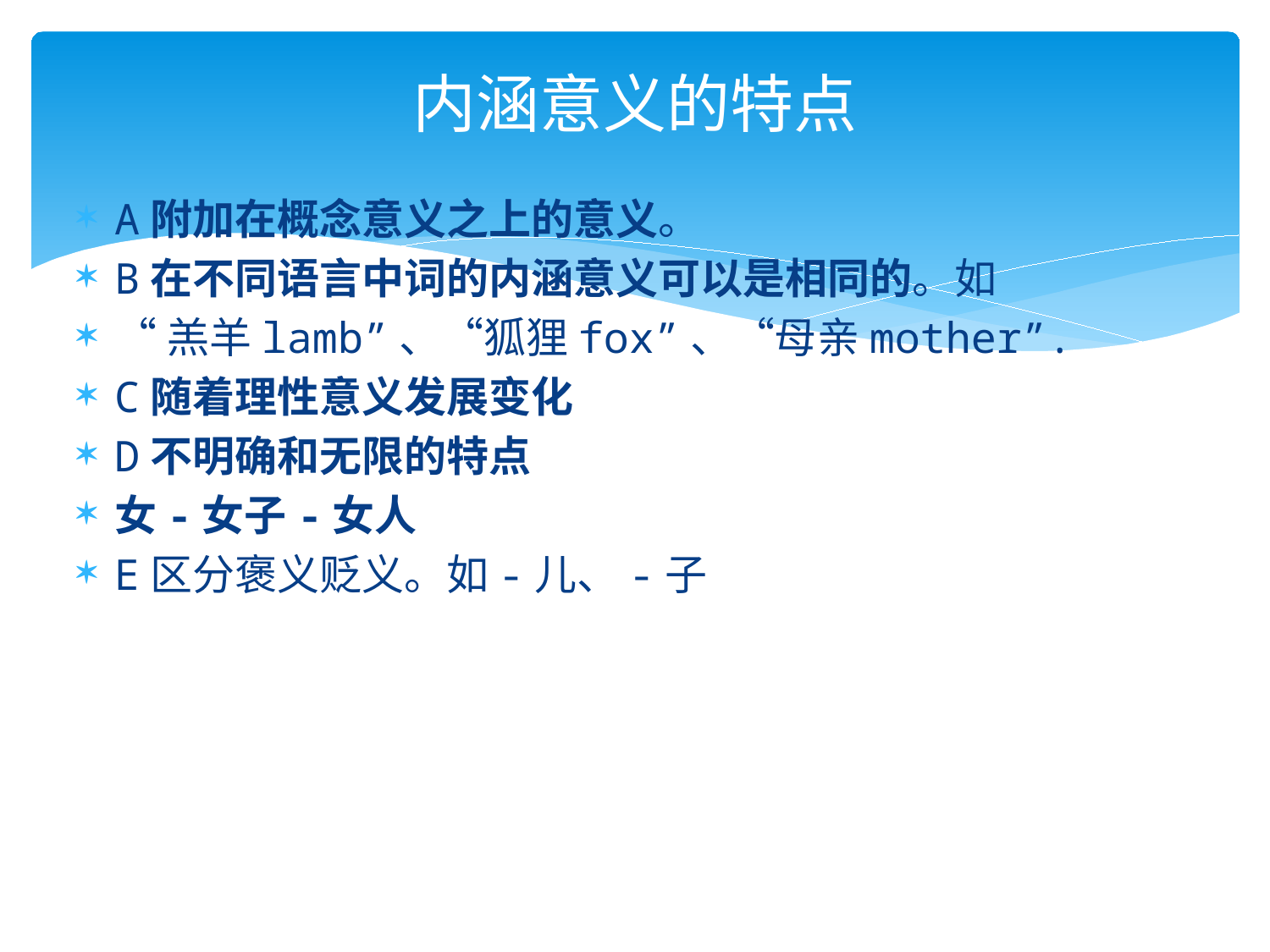

# 内涵意义的特点
A附加在概念意义之上的意义。
B在不同语言中词的内涵意义可以是相同的。如
“羔羊lamb”、“狐狸fox”、“母亲mother”.
C随着理性意义发展变化
D不明确和无限的特点
女-女子-女人
E区分褒义贬义。如-儿、-子